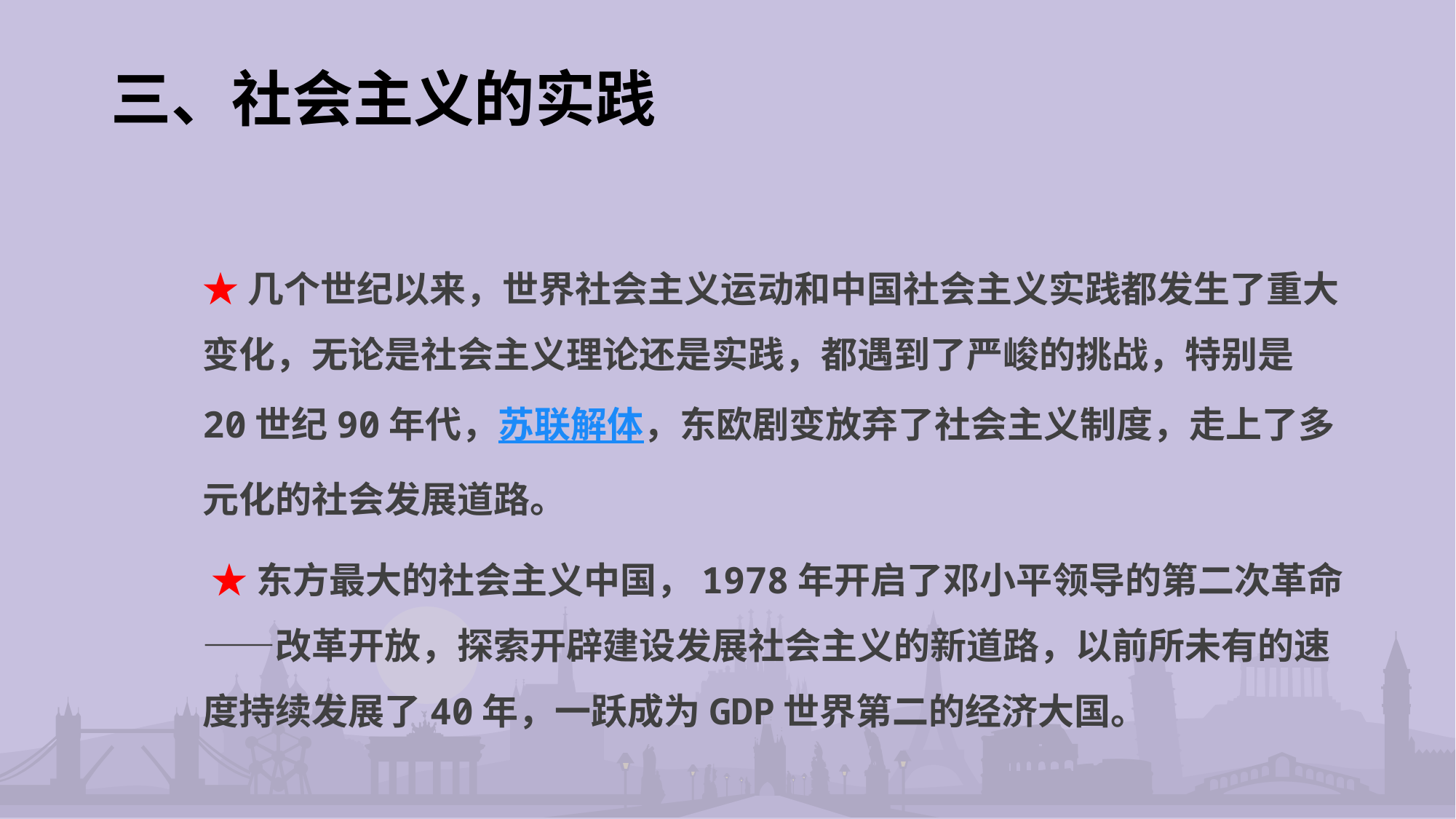

# 三、社会主义的实践
★几个世纪以来，世界社会主义运动和中国社会主义实践都发生了重大变化，无论是社会主义理论还是实践，都遇到了严峻的挑战，特别是20世纪90年代，苏联解体，东欧剧变放弃了社会主义制度，走上了多元化的社会发展道路。
 ★东方最大的社会主义中国，1978年开启了邓小平领导的第二次革命——改革开放，探索开辟建设发展社会主义的新道路，以前所未有的速度持续发展了40年，一跃成为GDP世界第二的经济大国。